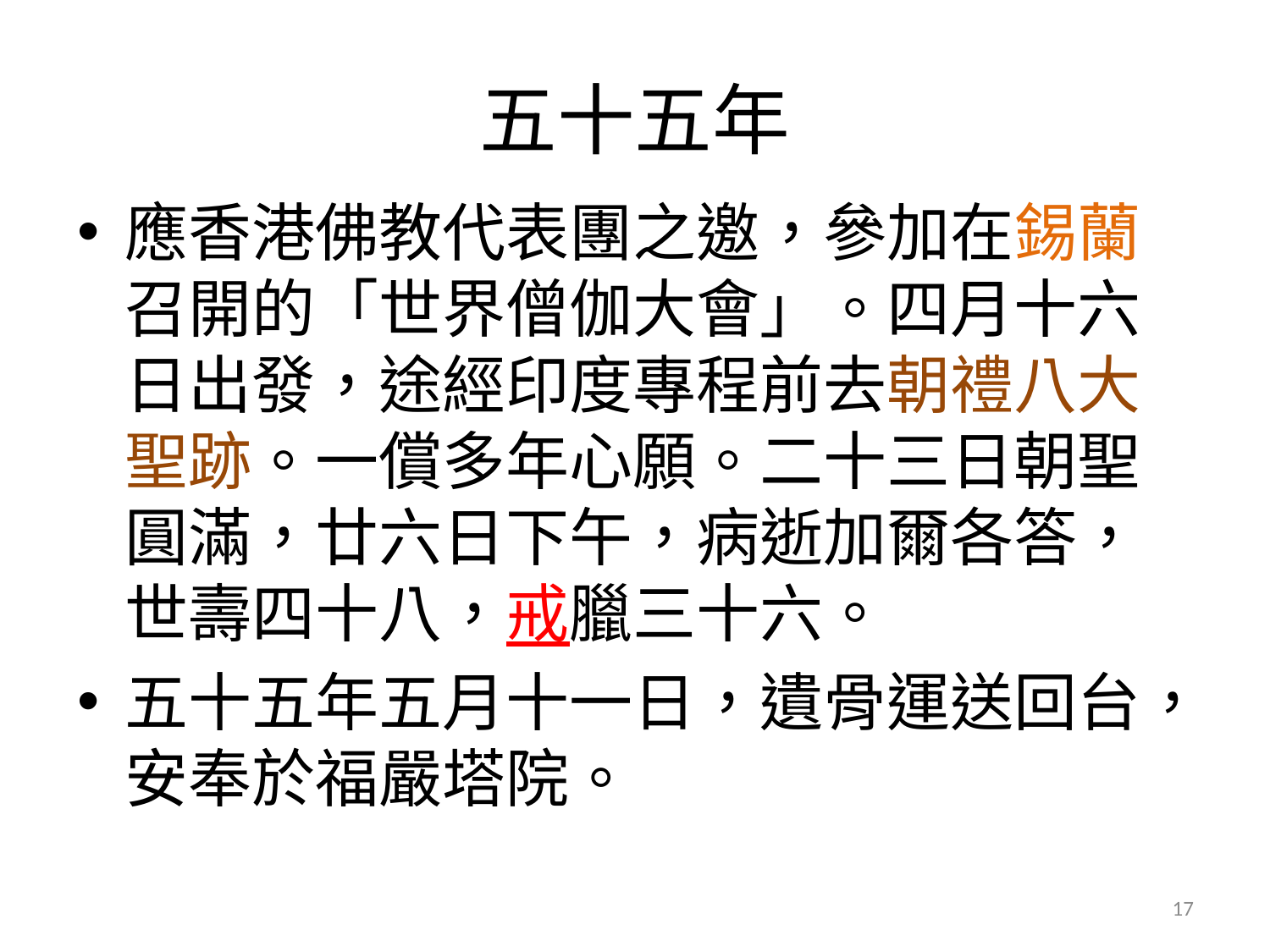

# 五十五年
應香港佛教代表團之邀，參加在錫蘭召開的「世界僧伽大會」。四月十六日出發，途經印度專程前去朝禮八大聖跡。一償多年心願。二十三日朝聖圓滿，廿六日下午，病逝加爾各答，世壽四十八，戒臘三十六。
五十五年五月十一日，遺骨運送回台，安奉於福嚴塔院。
17